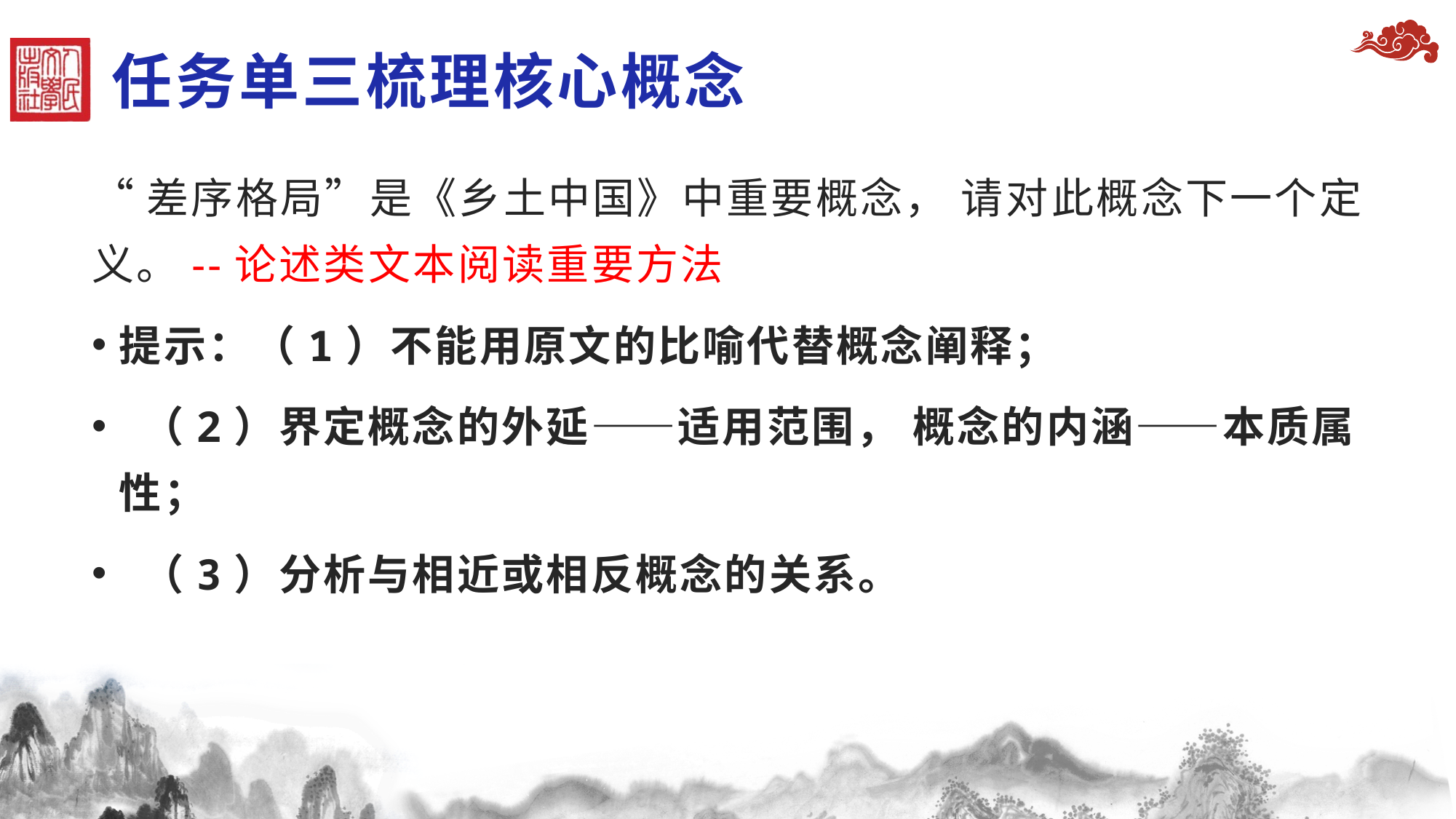

# 任务单三梳理核心概念
“差序格局”是《乡土中国》中重要概念， 请对此概念下一个定义。--论述类文本阅读重要方法
提示：（1）不能用原文的比喻代替概念阐释；
 （2）界定概念的外延——适用范围， 概念的内涵——本质属性；
 （3）分析与相近或相反概念的关系。